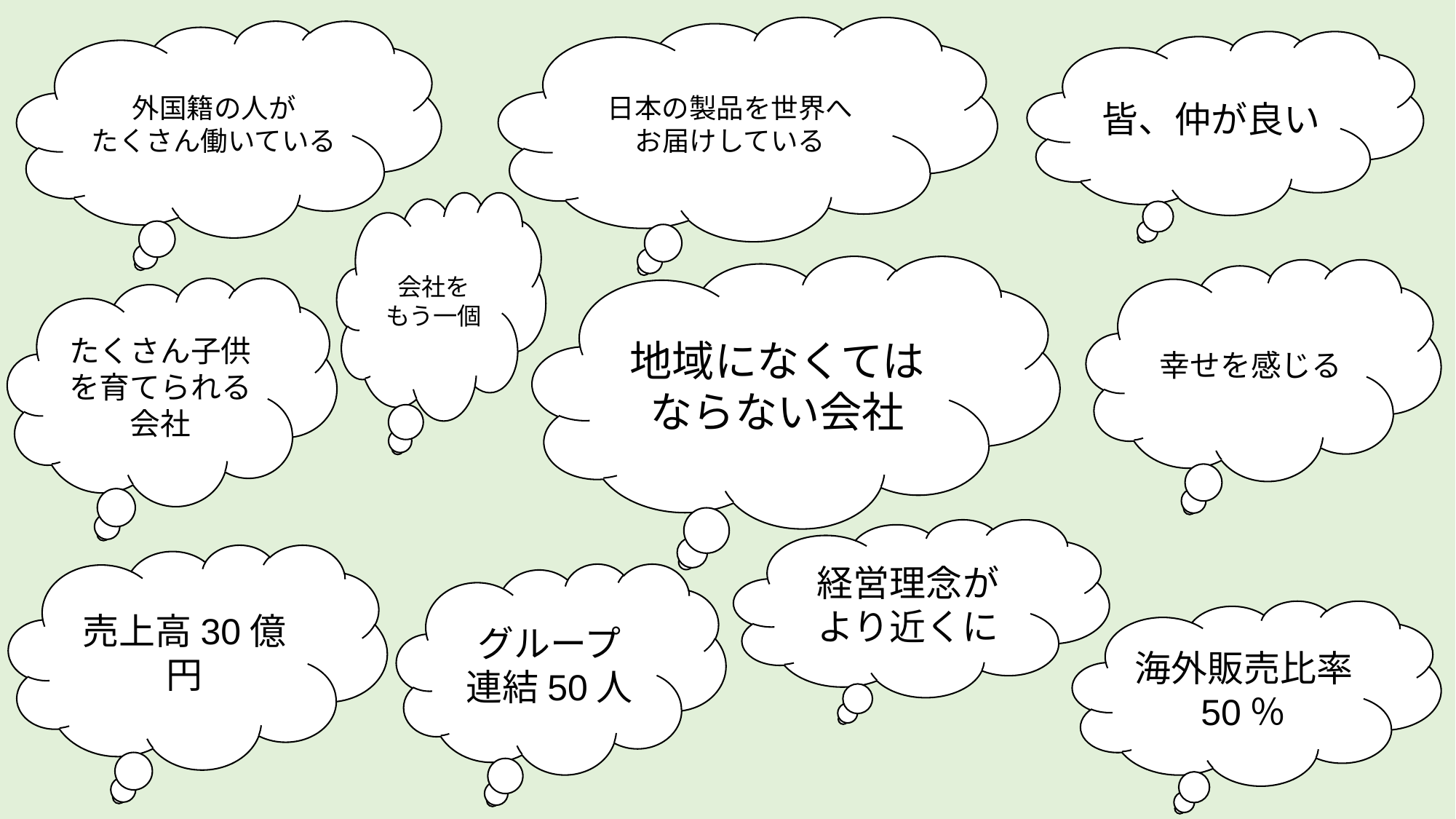

日本の製品を世界へ
お届けしている
外国籍の人が
たくさん働いている
皆、仲が良い
会社を
もう一個
地域になくては
ならない会社
幸せを感じる
たくさん子供を育てられる会社
経営理念が
より近くに
売上高30億円
グループ
連結50人
海外販売比率
50％